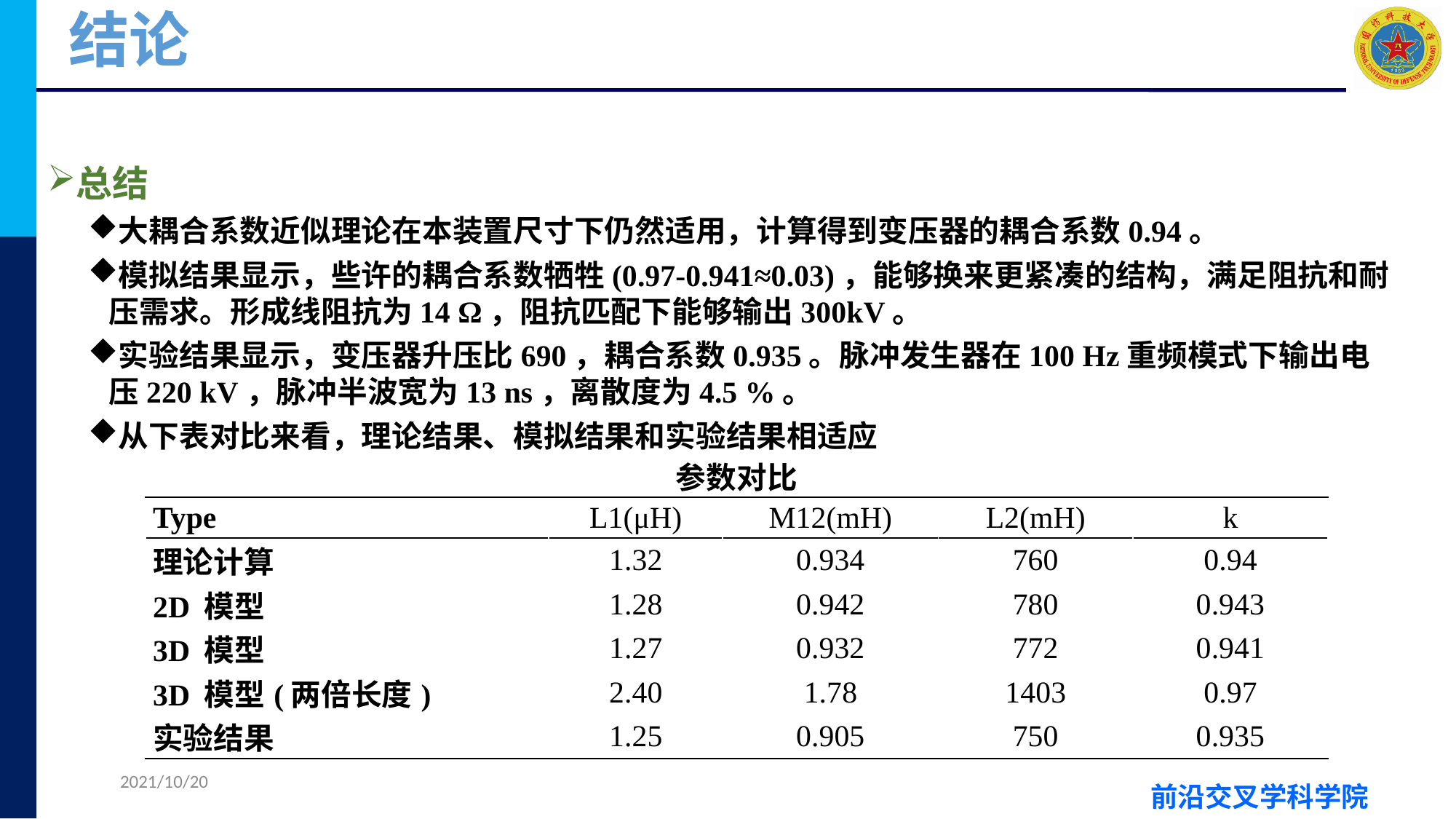

# 结论
总结
大耦合系数近似理论在本装置尺寸下仍然适用，计算得到变压器的耦合系数0.94。
模拟结果显示，些许的耦合系数牺牲(0.97-0.941≈0.03)，能够换来更紧凑的结构，满足阻抗和耐压需求。形成线阻抗为14 Ω，阻抗匹配下能够输出300kV。
实验结果显示，变压器升压比690，耦合系数0.935。脉冲发生器在100 Hz重频模式下输出电压220 kV，脉冲半波宽为13 ns，离散度为4.5 %。
从下表对比来看，理论结果、模拟结果和实验结果相适应

| 参数对比 |  |  |  |  |
| --- | --- | --- | --- | --- |
| Type | L1(μH) | M12(mH) | L2(mH) | k |
| 理论计算 | 1.32 | 0.934 | 760 | 0.94 |
| 2D 模型 | 1.28 | 0.942 | 780 | 0.943 |
| 3D 模型 | 1.27 | 0.932 | 772 | 0.941 |
| 3D 模型(两倍长度) | 2.40 | 1.78 | 1403 | 0.97 |
| 实验结果 | 1.25 | 0.905 | 750 | 0.935 |
2021/10/20